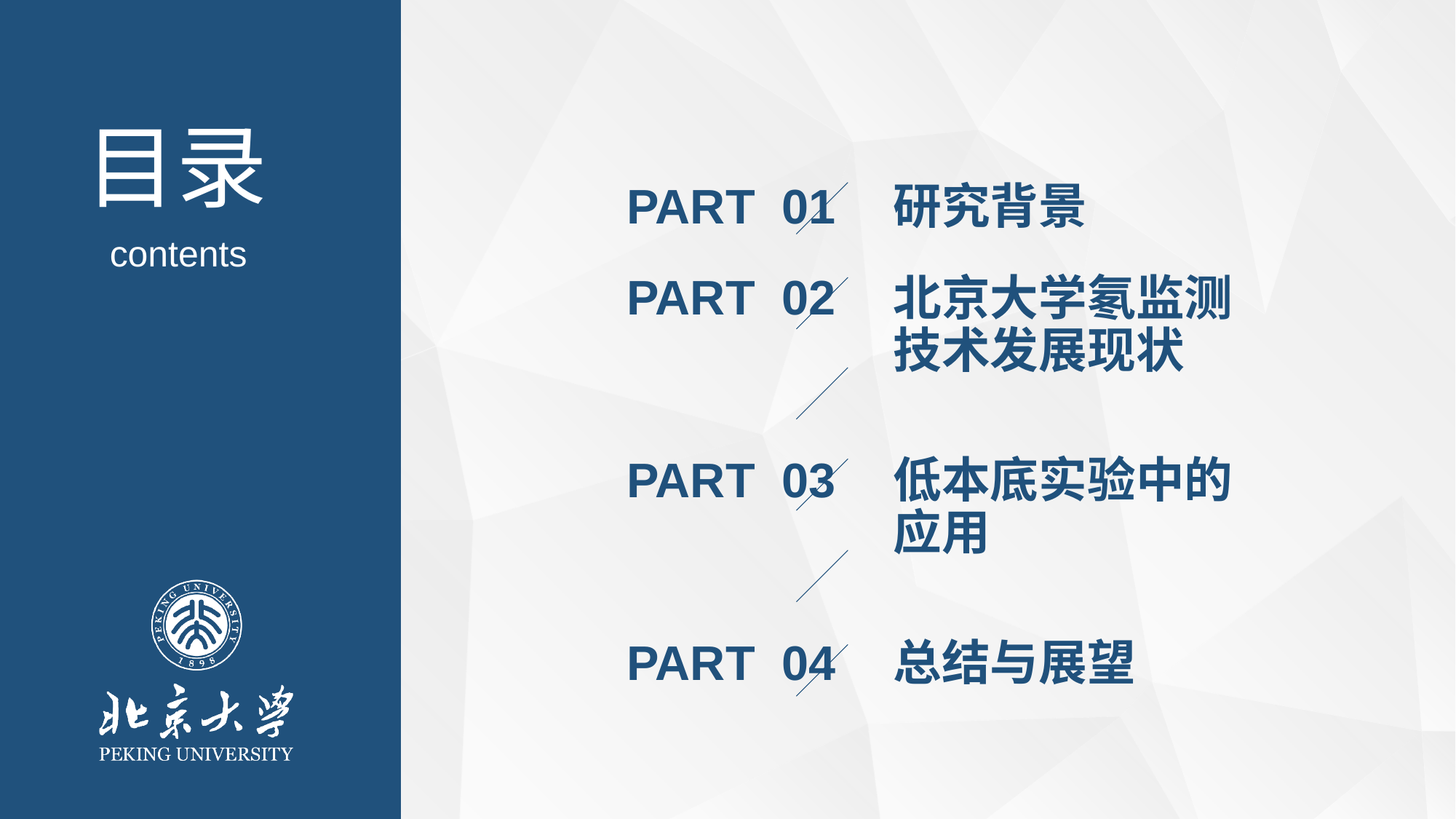

PART  01
研究背景
PART  02
北京大学氡监测技术发展现状
PART  03
低本底实验中的应用
PART  04
总结与展望